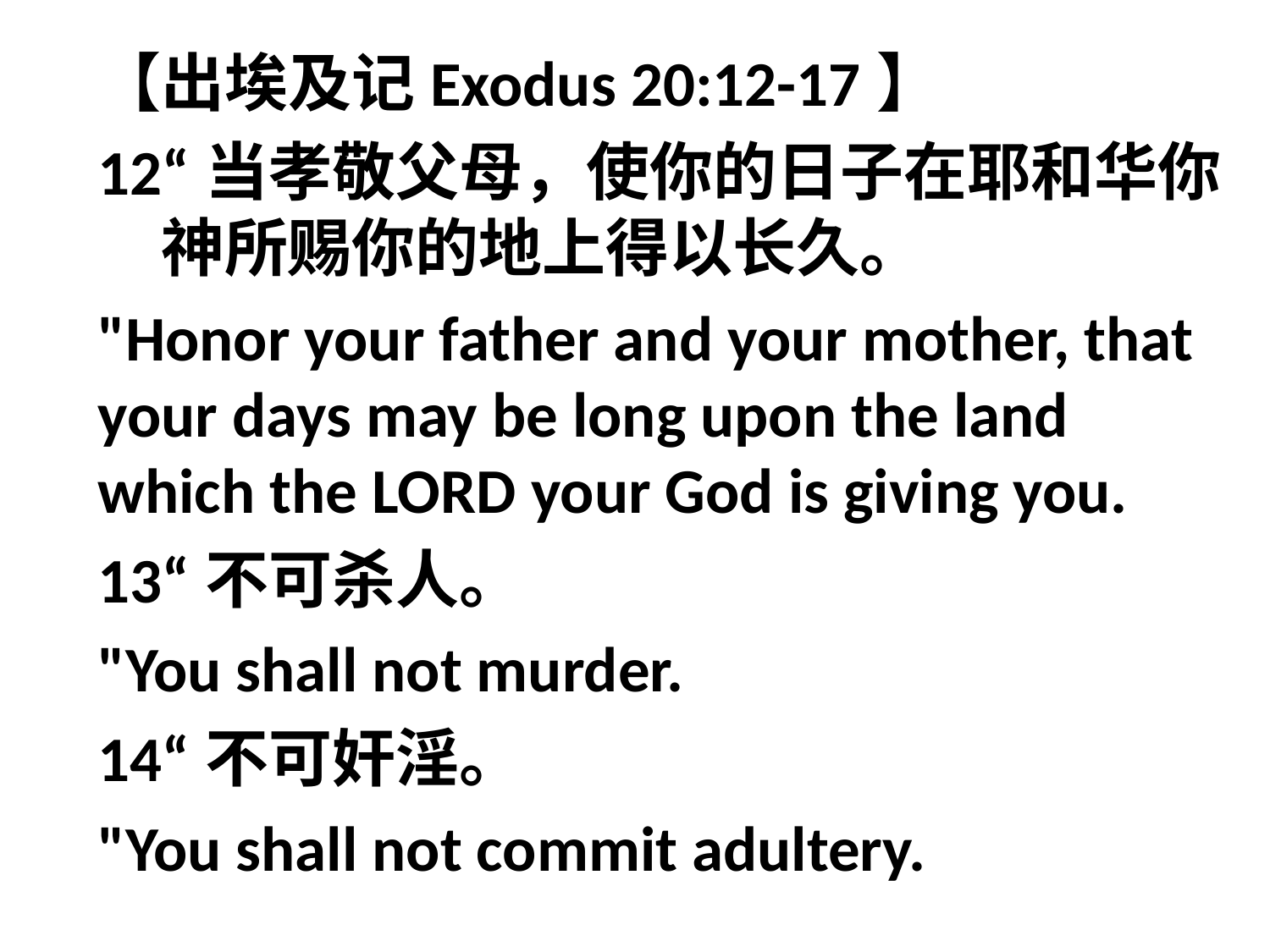

【出埃及记Exodus 20:12-17】
12“当孝敬父母，使你的日子在耶和华你　神所赐你的地上得以长久。
"Honor your father and your mother, that your days may be long upon the land which the LORD your God is giving you.
13“不可杀人。
"You shall not murder.
14“不可奸淫。
"You shall not commit adultery.